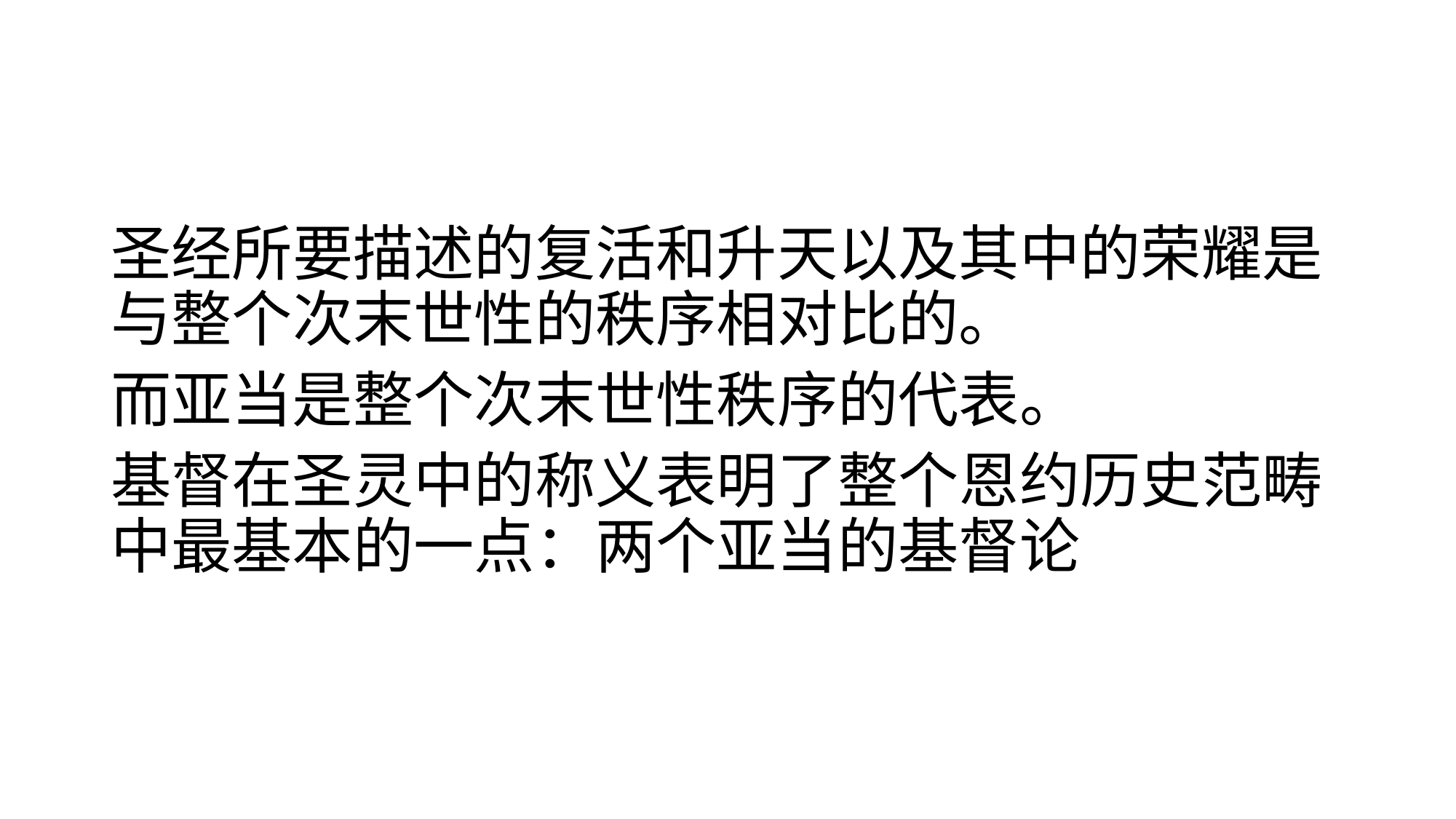

#
圣经所要描述的复活和升天以及其中的荣耀是与整个次末世性的秩序相对比的。
而亚当是整个次末世性秩序的代表。
基督在圣灵中的称义表明了整个恩约历史范畴中最基本的一点：两个亚当的基督论